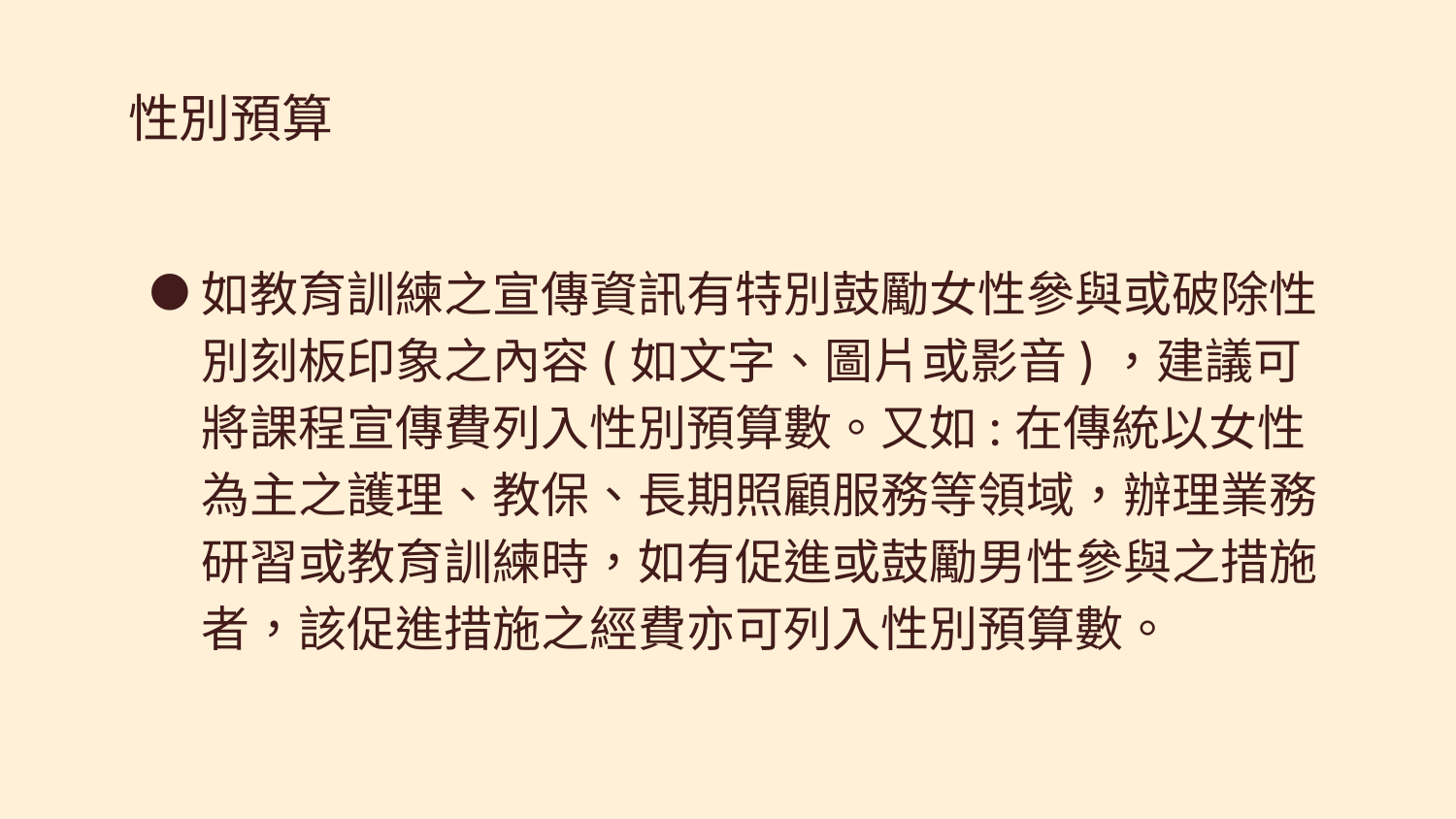

# 性別預算
如教育訓練之宣傳資訊有特別鼓勵女性參與或破除性別刻板印象之內容(如文字、圖片或影音)，建議可將課程宣傳費列入性別預算數。又如:在傳統以女性為主之護理、教保、長期照顧服務等領域，辦理業務研習或教育訓練時，如有促進或鼓勵男性參與之措施者，該促進措施之經費亦可列入性別預算數。